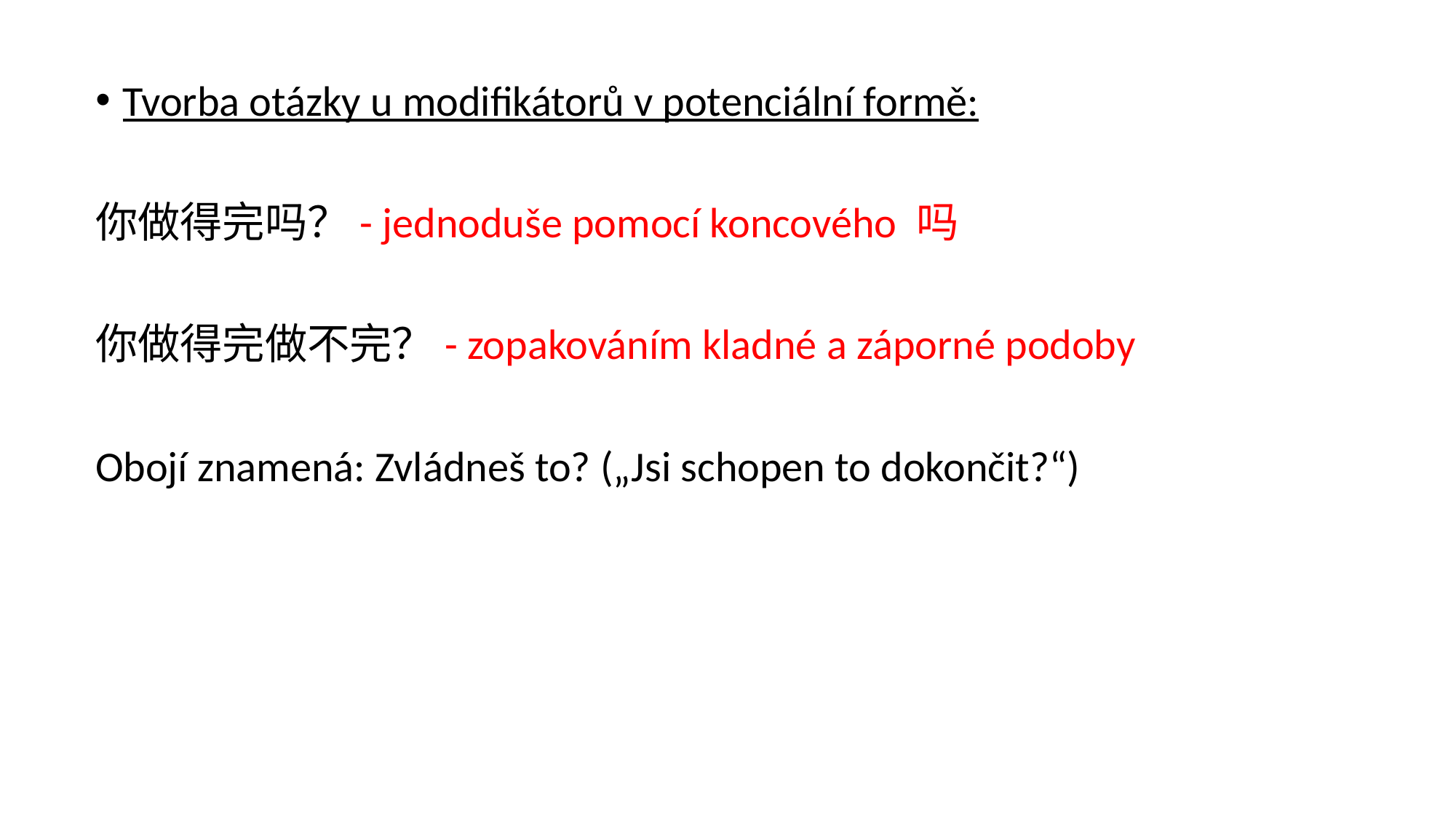

Tvorba otázky u modifikátorů v potenciální formě:

你做得完吗？- jednoduše pomocí koncového 吗

你做得完做不完？- zopakováním kladné a záporné podoby

Obojí znamená: Zvládneš to? („Jsi schopen to dokončit?“)